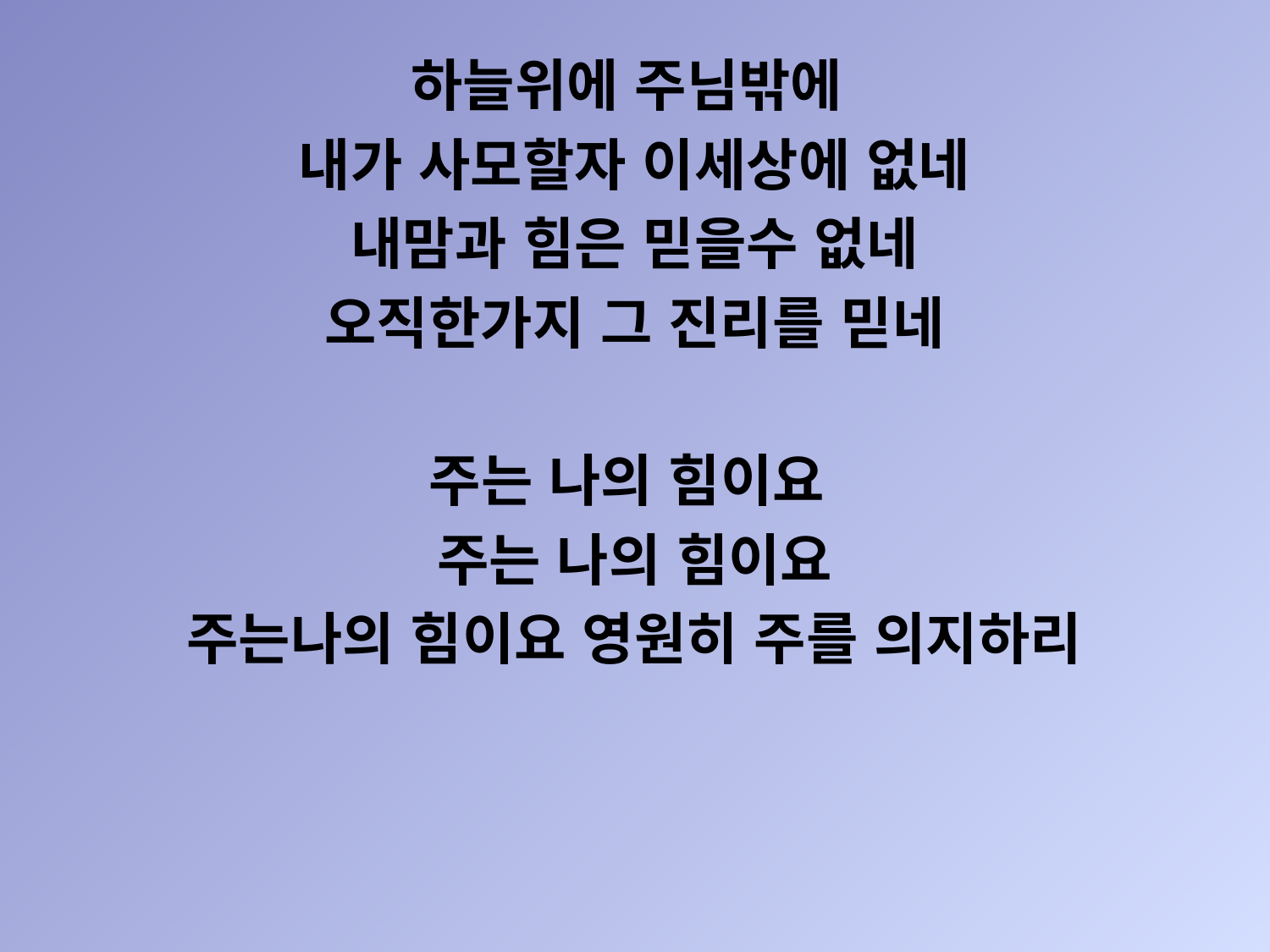

하늘위에 주님밖에
내가 사모할자 이세상에 없네
내맘과 힘은 믿을수 없네
오직한가지 그 진리를 믿네

주는 나의 힘이요
주는 나의 힘이요
주는나의 힘이요 영원히 주를 의지하리